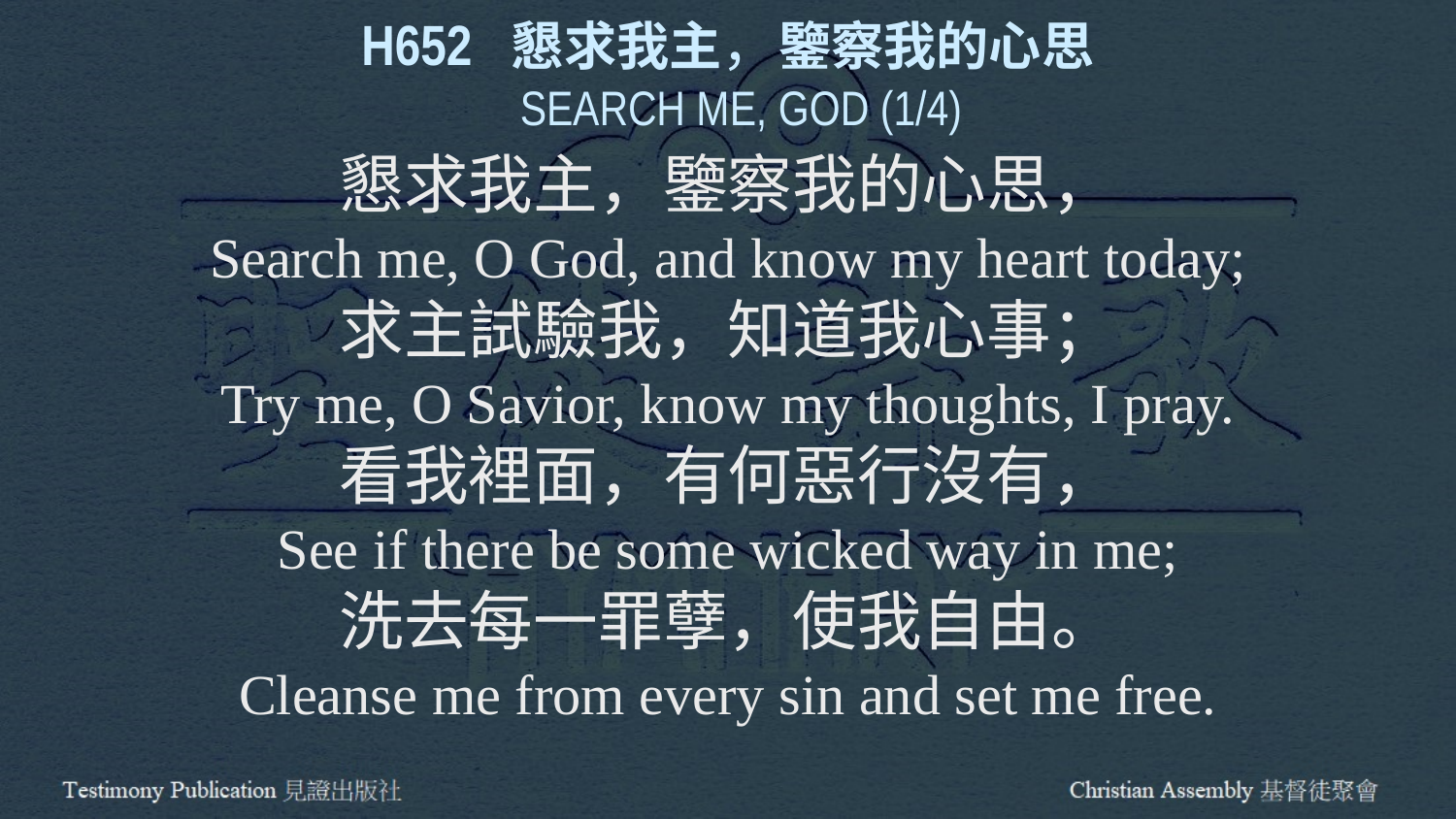

H652  懇求我主，鑒察我的心思
 SEARCH ME, GOD (1/4)
懇求我主，鑒察我的心思，
Search me, O God, and know my heart today;
求主試驗我，知道我心事；
Try me, O Savior, know my thoughts, I pray.
看我裡面，有何惡行沒有，
See if there be some wicked way in me;
洗去每一罪孽，使我自由。
Cleanse me from every sin and set me free.